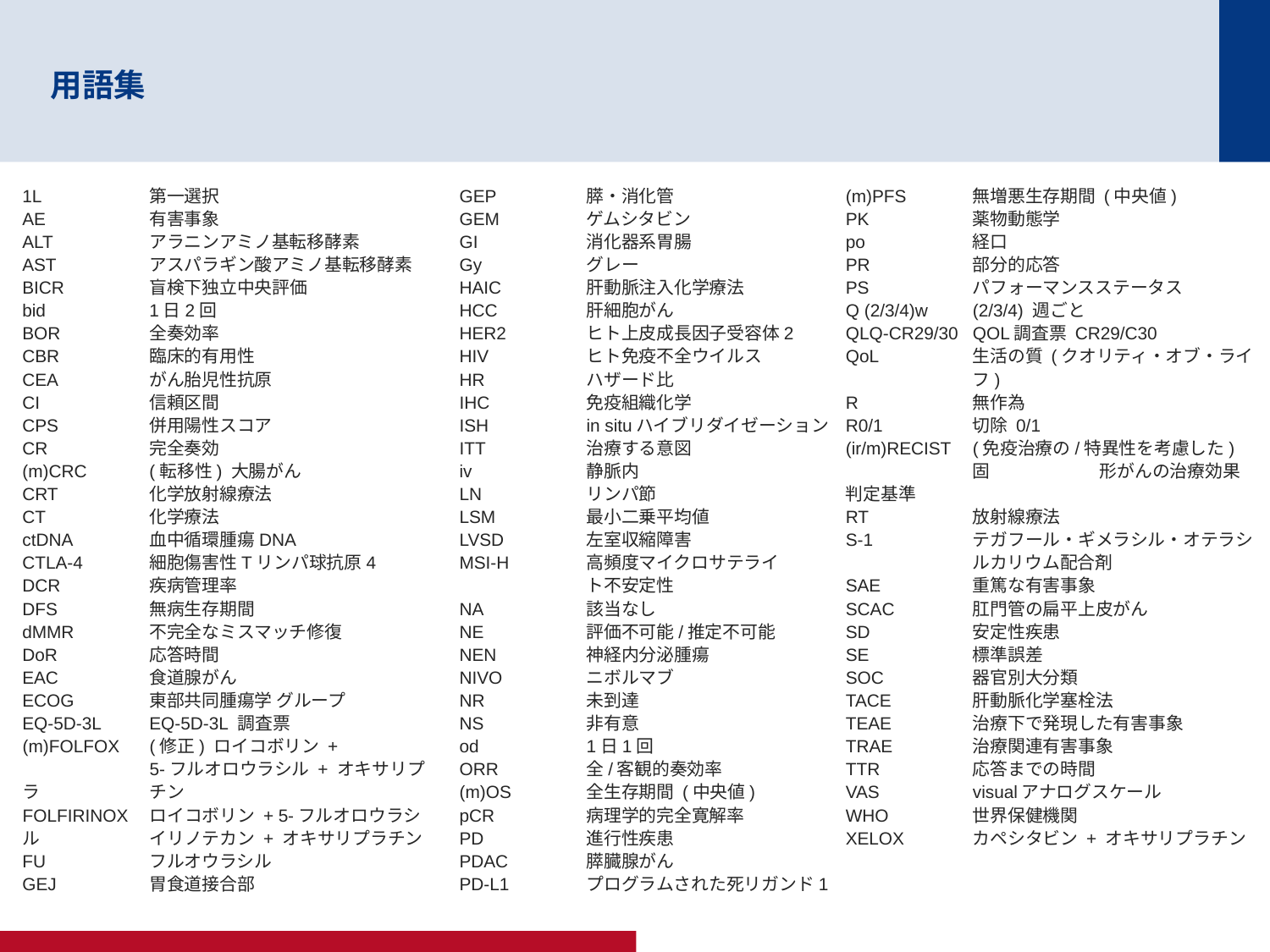

# 用語集
1L	第一選択
AE	有害事象
ALT	アラニンアミノ基転移酵素
AST	アスパラギン酸アミノ基転移酵素
BICR	盲検下独立中央評価
bid	1日2回
BOR	全奏効率
CBR	臨床的有用性
CEA	がん胎児性抗原
CI	信頼区間
CPS	併用陽性スコア
CR	完全奏効
(m)CRC	(転移性) 大腸がん
CRT	化学放射線療法
CT	化学療法
ctDNA	血中循環腫瘍DNA
CTLA-4	細胞傷害性Tリンパ球抗原4
DCR	疾病管理率
DFS	無病生存期間
dMMR	不完全なミスマッチ修復
DoR	応答時間
EAC	食道腺がん
ECOG	東部共同腫瘍学	グループ
EQ-5D-3L	EQ-5D-3L 調査票
(m)FOLFOX	(修正) ロイコボリン +
	5-フルオロウラシル + オキサリプラ	チン
FOLFIRINOX	ロイコボリン + 5-フルオロウラシル	イリノテカン + オキサリプラチン
FU	フルオウラシル
GEJ	胃食道接合部
GEP	膵・消化管
GEM	ゲムシタビン
GI	消化器系胃腸
Gy	グレー
HAIC	肝動脈注入化学療法
HCC	肝細胞がん
HER2	ヒト上皮成長因子受容体2
HIV	ヒト免疫不全ウイルス
HR	ハザード比
IHC	免疫組織化学
ISH	in situハイブリダイゼーション
ITT	治療する意図
iv	静脈内
LN	リンパ節
LSM	最小二乗平均値
LVSD	左室収縮障害
MSI-H	高頻度マイクロサテライ
	ト不安定性
NA	該当なし
NE	評価不可能/推定不可能
NEN	神経内分泌腫瘍
NIVO	ニボルマブ
NR	未到達
NS	非有意
od	1日1回
ORR	全/客観的奏効率
(m)OS	全生存期間 (中央値)
pCR	病理学的完全寛解率
PD	進行性疾患
PDAC	膵臓腺がん
PD-L1	プログラムされた死リガンド1
(m)PFS	無増悪生存期間 (中央値)
PK	薬物動態学
po	経口
PR	部分的応答
PS	パフォーマンスステータス
Q (2/3/4)w	(2/3/4) 週ごと
QLQ-CR29/30	QOL調査票 CR29/C30
QoL	生活の質 (クオリティ・オブ・ライ	フ)
R	無作為
R0/1	切除 0/1
(ir/m)RECIST	(免疫治療の/特異性を考慮した)	固	形がんの治療効果判定基準
RT	放射線療法
S-1	テガフール・ギメラシル・オテラシ	ルカリウム配合剤
SAE	重篤な有害事象
SCAC	肛門管の扁平上皮がん
SD	安定性疾患
SE	標準誤差
SOC 	器官別大分類
TACE	肝動脈化学塞栓法
TEAE	治療下で発現した有害事象
TRAE	治療関連有害事象
TTR	応答までの時間
VAS	visualアナログスケール
WHO	世界保健機関
XELOX	カペシタビン + オキサリプラチン